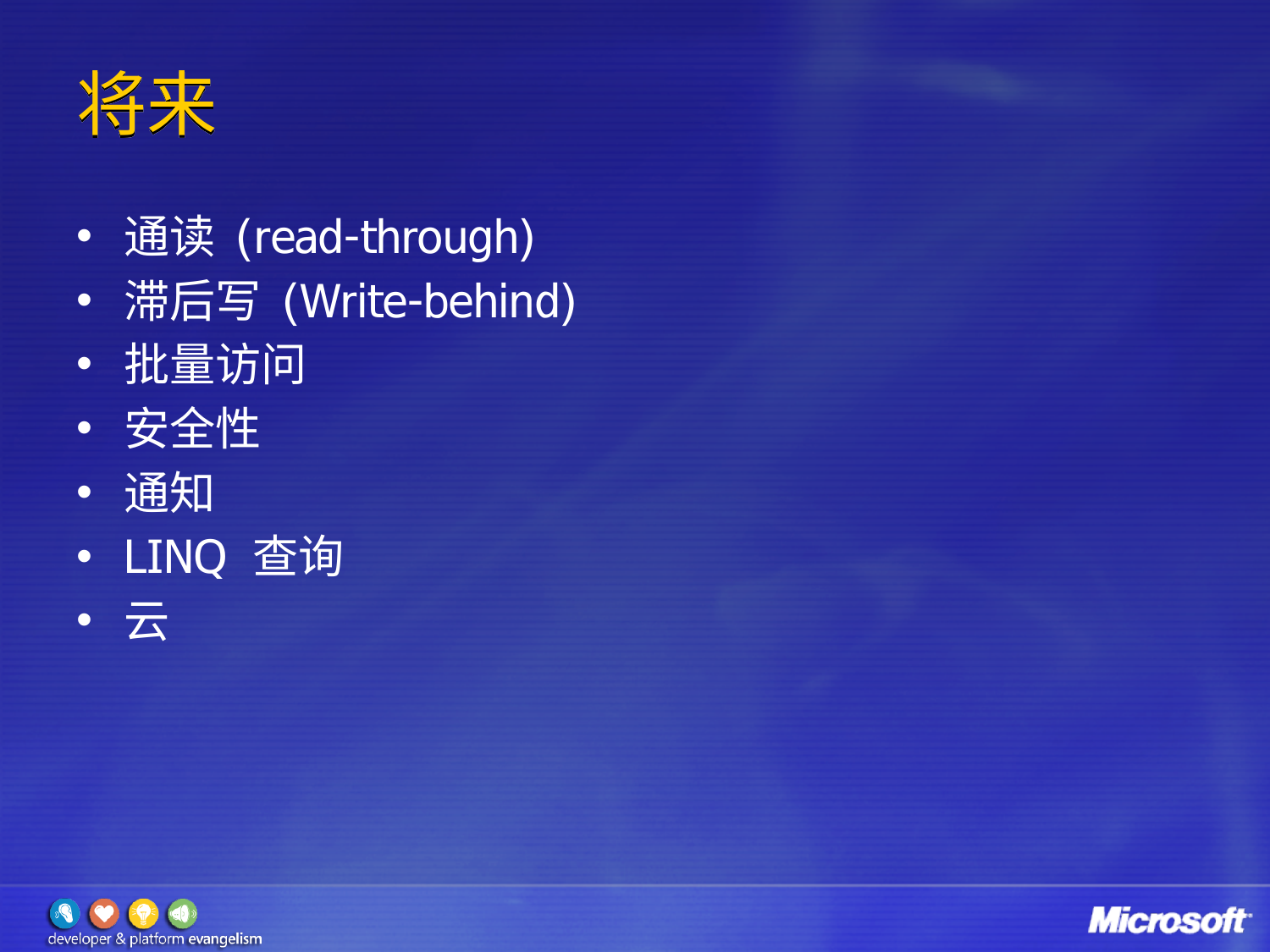

# 将来
通读 (read-through)
滞后写 (Write-behind)
批量访问
安全性
通知
LINQ 查询
云